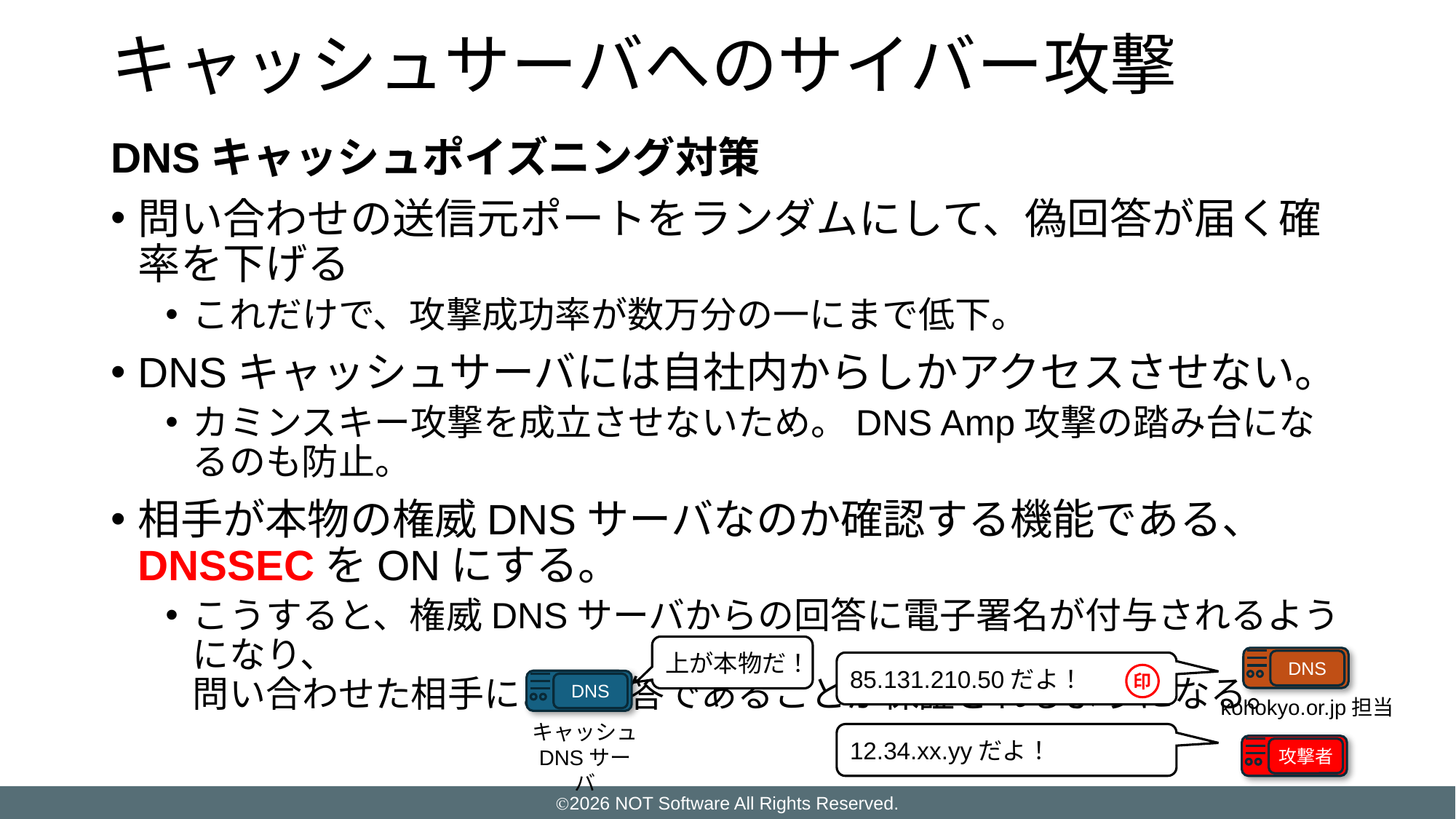

# キャッシュサーバへのサイバー攻撃
DNSキャッシュポイズニング対策
問い合わせの送信元ポートをランダムにして、偽回答が届く確率を下げる
これだけで、攻撃成功率が数万分の一にまで低下。
DNSキャッシュサーバには自社内からしかアクセスさせない。
カミンスキー攻撃を成立させないため。DNS Amp攻撃の踏み台になるのも防止。
相手が本物の権威DNSサーバなのか確認する機能である、
DNSSECをONにする。
こうすると、権威DNSサーバからの回答に電子署名が付与されるようになり、
問い合わせた相手による回答であることが保証されるようになる。
上が本物だ！

DNS

85.131.210.50だよ！
印

DNS

kohokyo.or.jp担当
キャッシュ
DNSサーバ
12.34.xx.yyだよ！

攻撃者